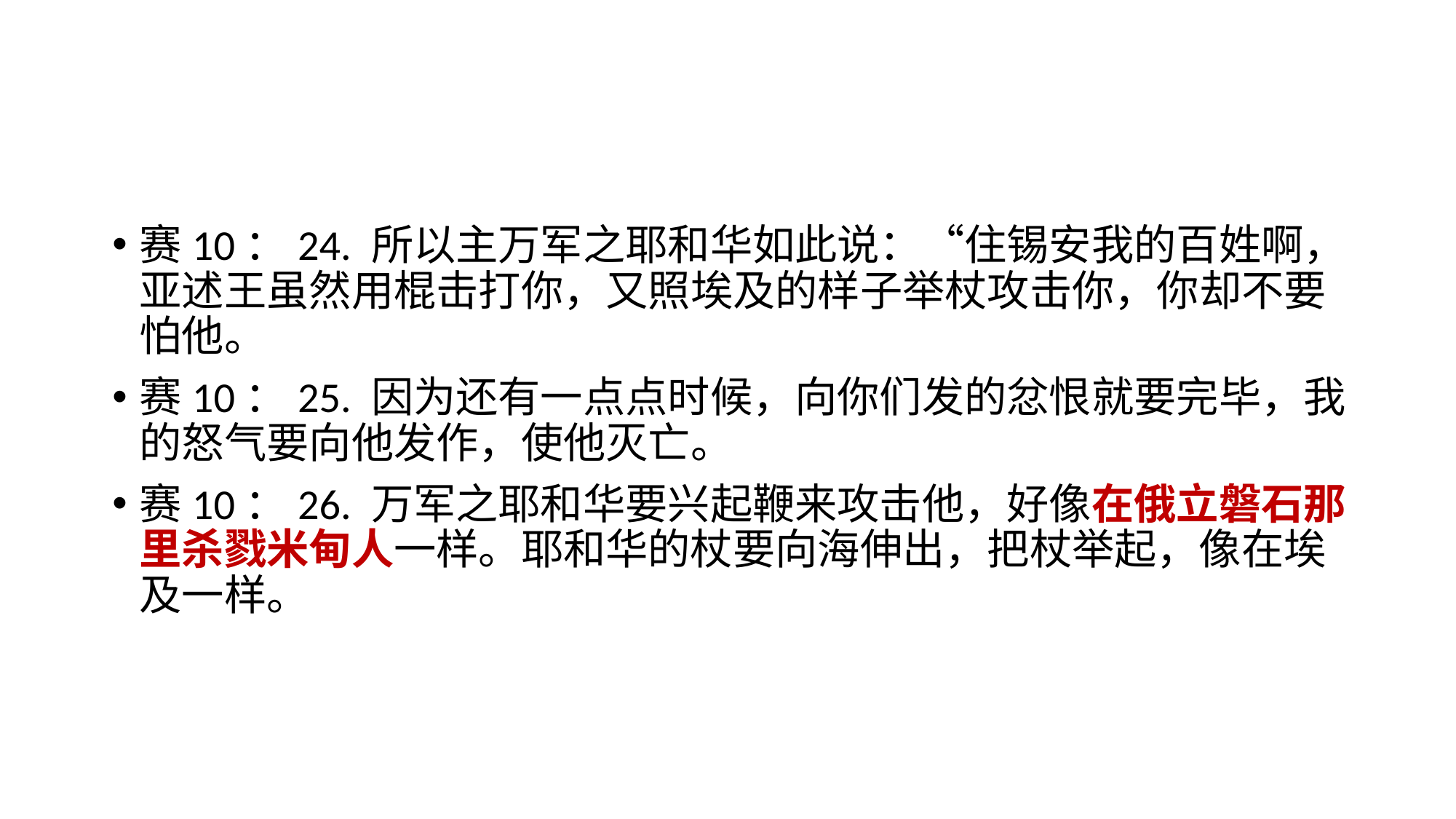

赛10：24. 所以主万军之耶和华如此说：“住锡安我的百姓啊，亚述王虽然用棍击打你，又照埃及的样子举杖攻击你，你却不要怕他。
赛10：25. 因为还有一点点时候，向你们发的忿恨就要完毕，我的怒气要向他发作，使他灭亡。
赛10：26. 万军之耶和华要兴起鞭来攻击他，好像在俄立磐石那里杀戮米甸人一样。耶和华的杖要向海伸出，把杖举起，像在埃及一样。